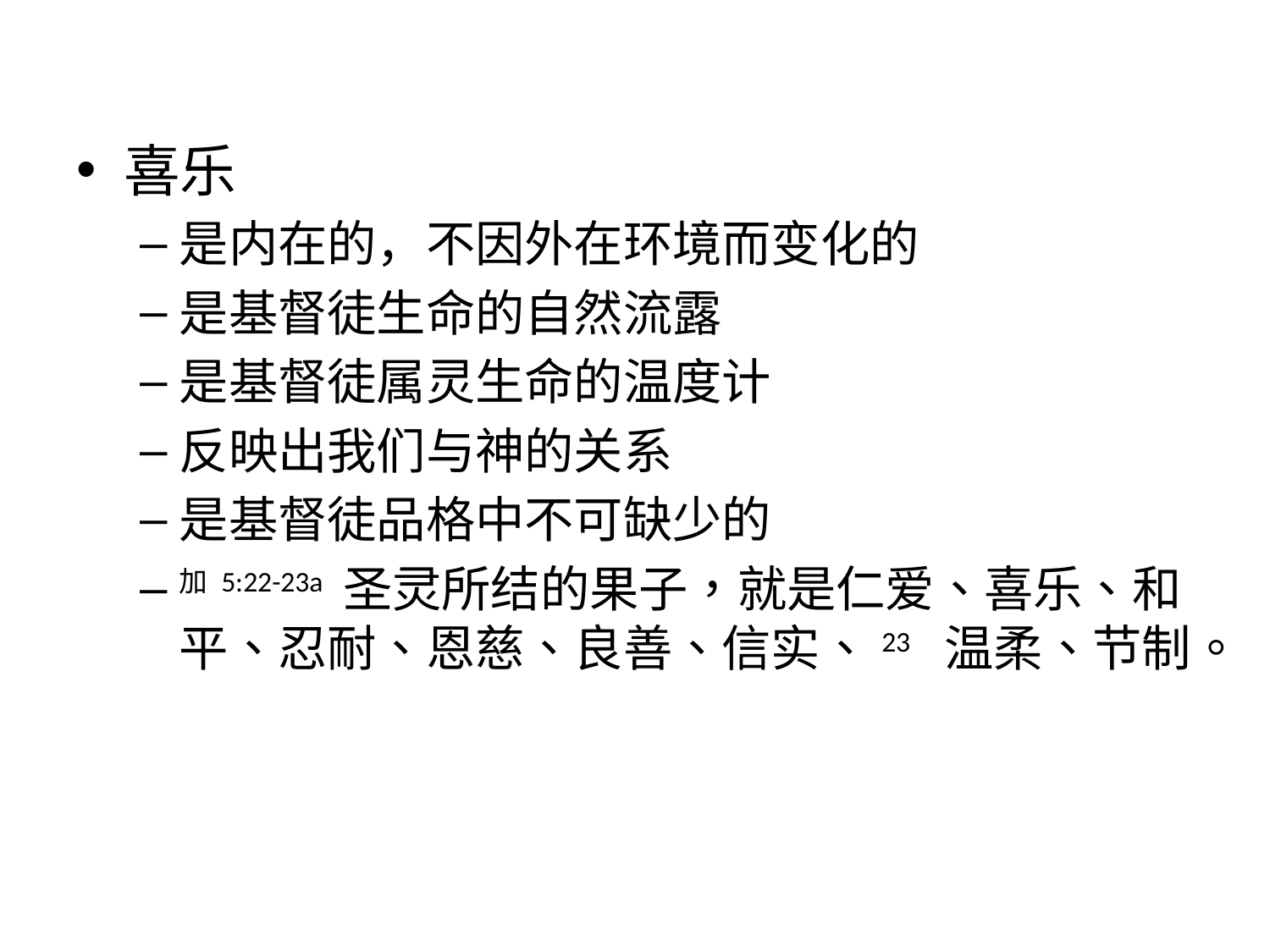

#
喜乐
是内在的，不因外在环境而变化的
是基督徒生命的自然流露
是基督徒属灵生命的温度计
反映出我们与神的关系
是基督徒品格中不可缺少的
加 5:22-23a  圣灵所结的果子，就是仁爱、喜乐、和平、忍耐、恩慈、良善、信实、23  温柔、节制。